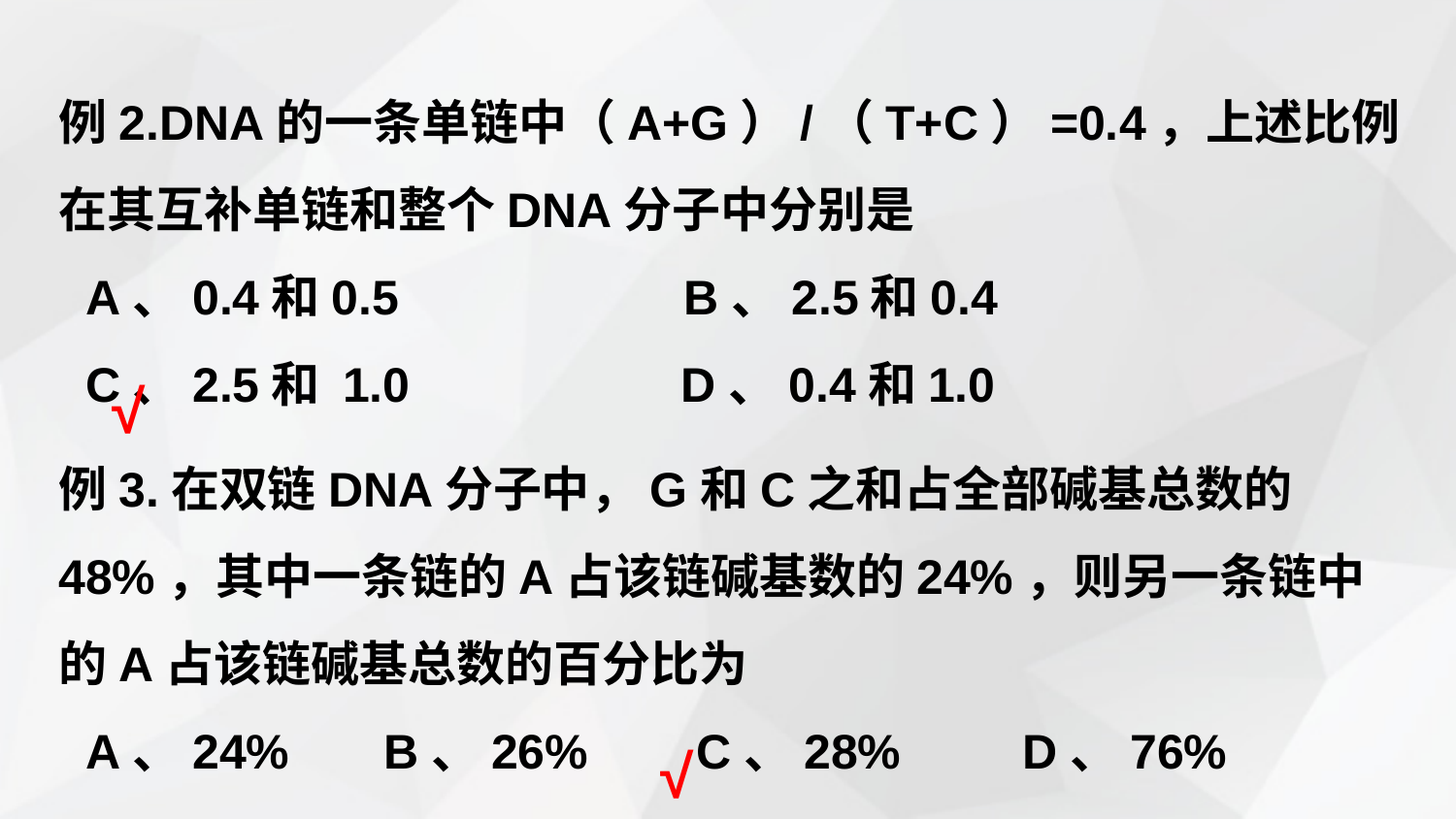

例2.DNA的一条单链中（A+G）/（T+C）=0.4，上述比例在其互补单链和整个DNA分子中分别是
  A、0.4和0.5                     B、2.5和0.4
  C、2.5和 1.0                    D、0.4和1.0
√
例3.在双链DNA分子中，G和C之和占全部碱基总数的48%，其中一条链的A占该链碱基数的24%，则另一条链中的A占该链碱基总数的百分比为
  A、24%       B、26%        C、28%         D、76%
√